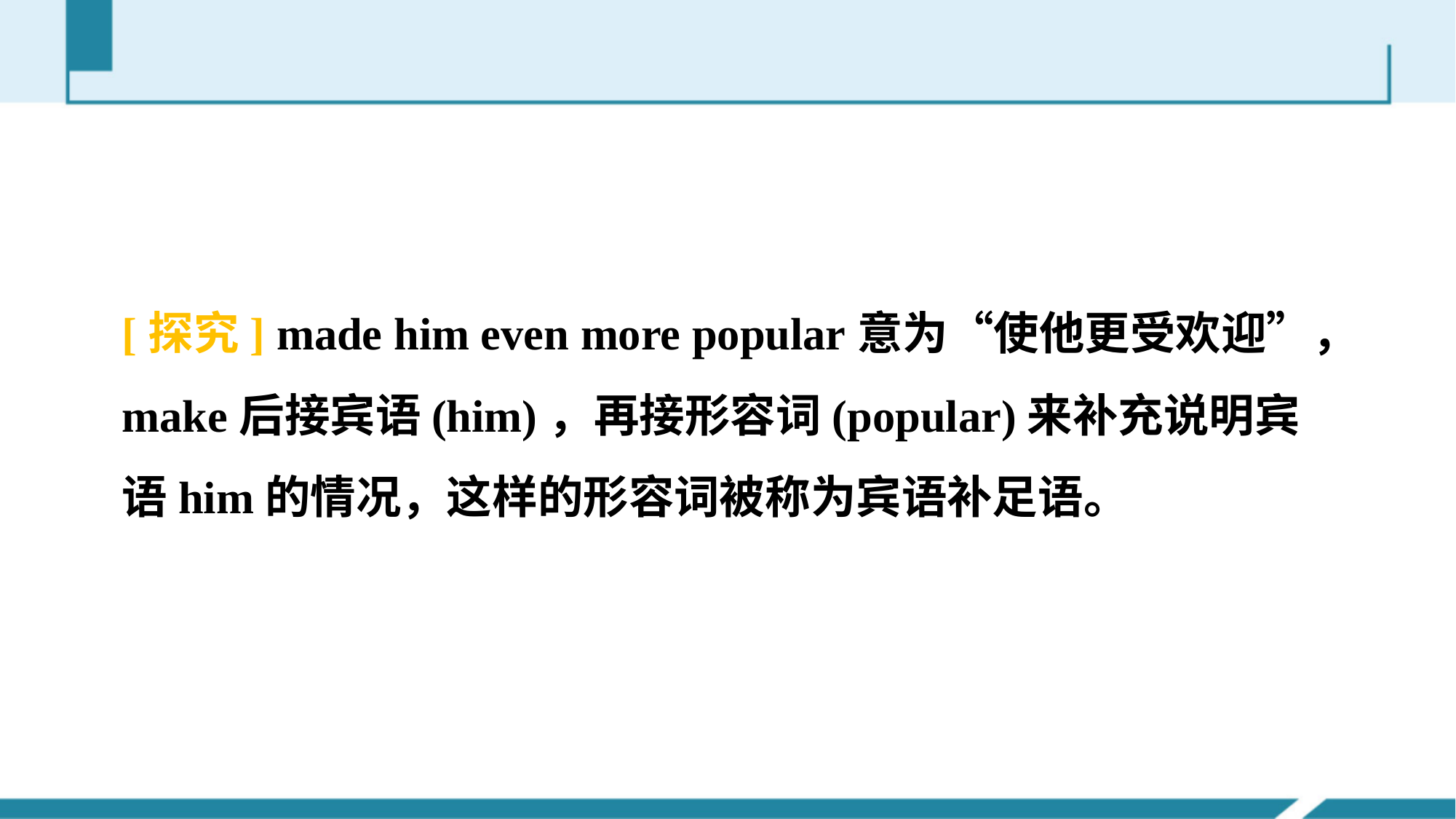

[探究] made him even more popular意为“使他更受欢迎”，make后接宾语(him)，再接形容词(popular)来补充说明宾语him的情况，这样的形容词被称为宾语补足语。